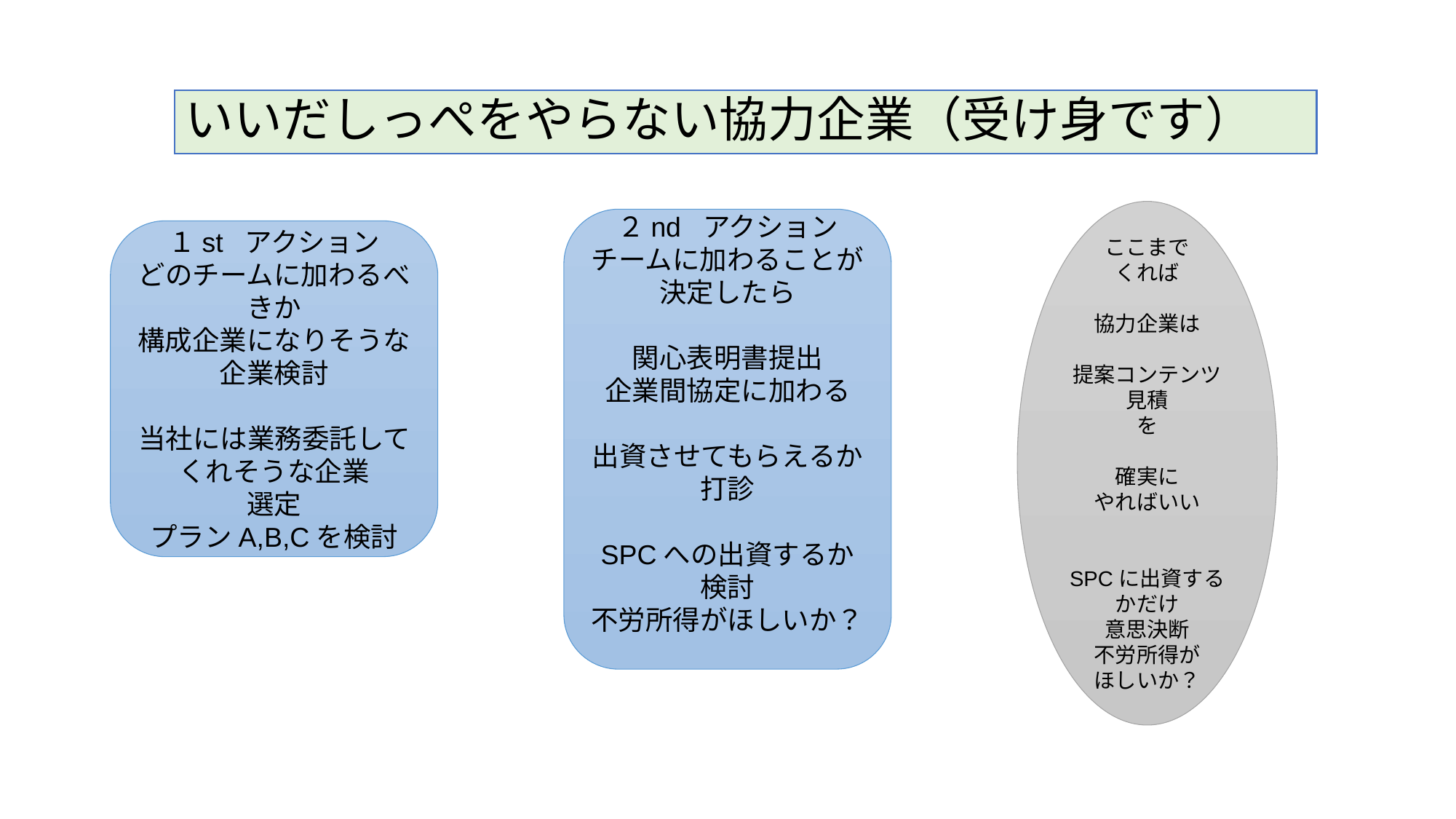

# いいだしっぺをやらない協力企業（受け身です）
ここまで
くれば

協力企業は

提案コンテンツ
見積
を

確実に
やればいい

SPCに出資するかだけ
意思決断
不労所得が
ほしいか？
２nd  アクション
チームに加わることが
決定したら

関心表明書提出
企業間協定に加わる

出資させてもらえるか
打診

SPCへの出資するか検討
不労所得がほしいか？

１st  アクション
どのチームに加わるべきか
構成企業になりそうな
企業検討

当社には業務委託してくれそうな企業
選定
プランA,B,Cを検討